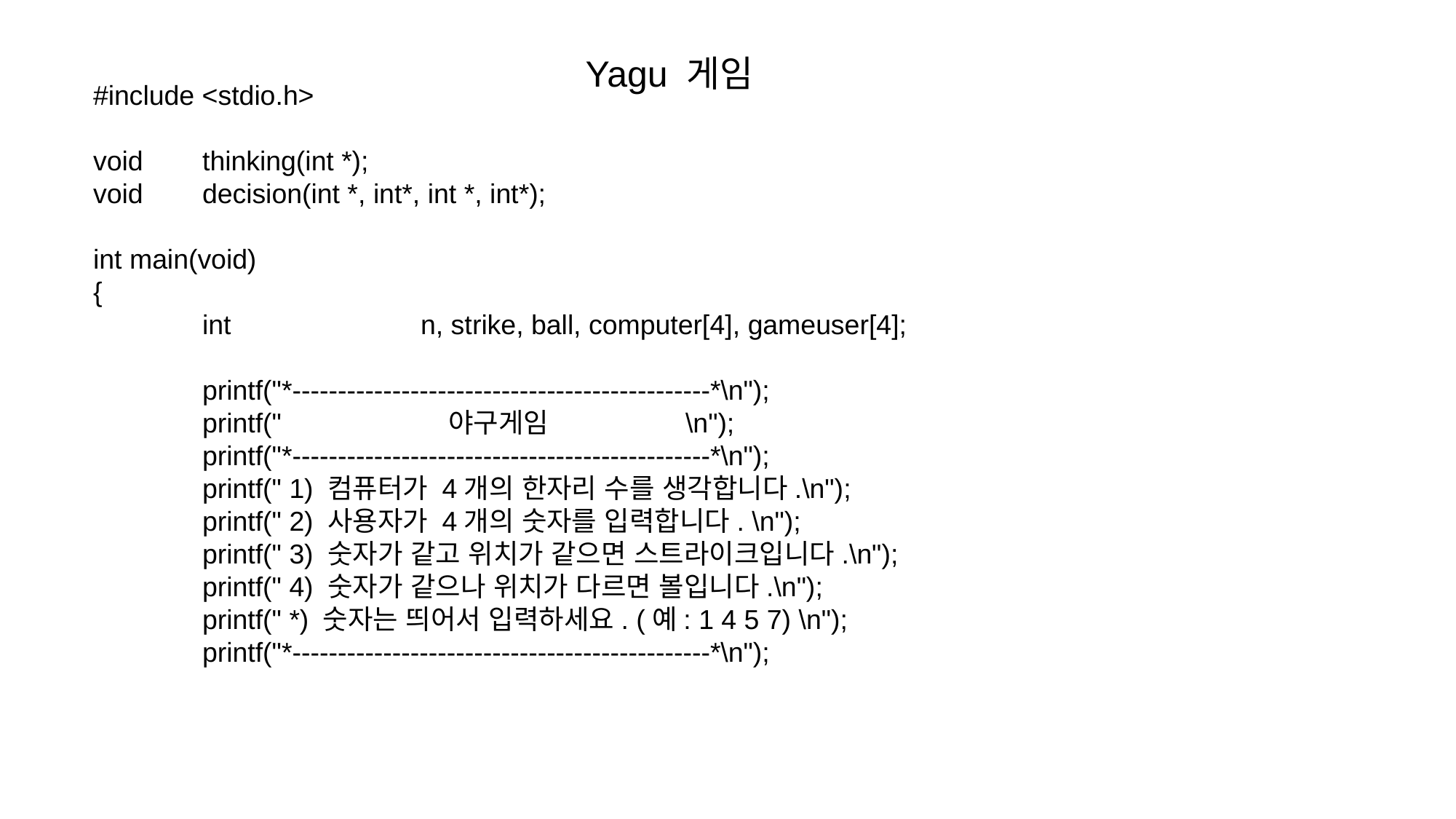

Yagu 게임
#include <stdio.h>

void 	thinking(int *);
void	decision(int *, int*, int *, int*);

int main(void)
{
	int		n, strike, ball, computer[4], gameuser[4];

	printf("*----------------------------------------------*\n");
	printf("                     야구게임                 \n");
	printf("*----------------------------------------------*\n");
	printf(" 1) 컴퓨터가 4개의 한자리 수를 생각합니다.\n");
	printf(" 2) 사용자가 4개의 숫자를 입력합니다. \n");
	printf(" 3) 숫자가 같고 위치가 같으면 스트라이크입니다.\n");
	printf(" 4) 숫자가 같으나 위치가 다르면 볼입니다.\n");
	printf(" *) 숫자는 띄어서 입력하세요. (예: 1 4 5 7) \n");
	printf("*----------------------------------------------*\n");